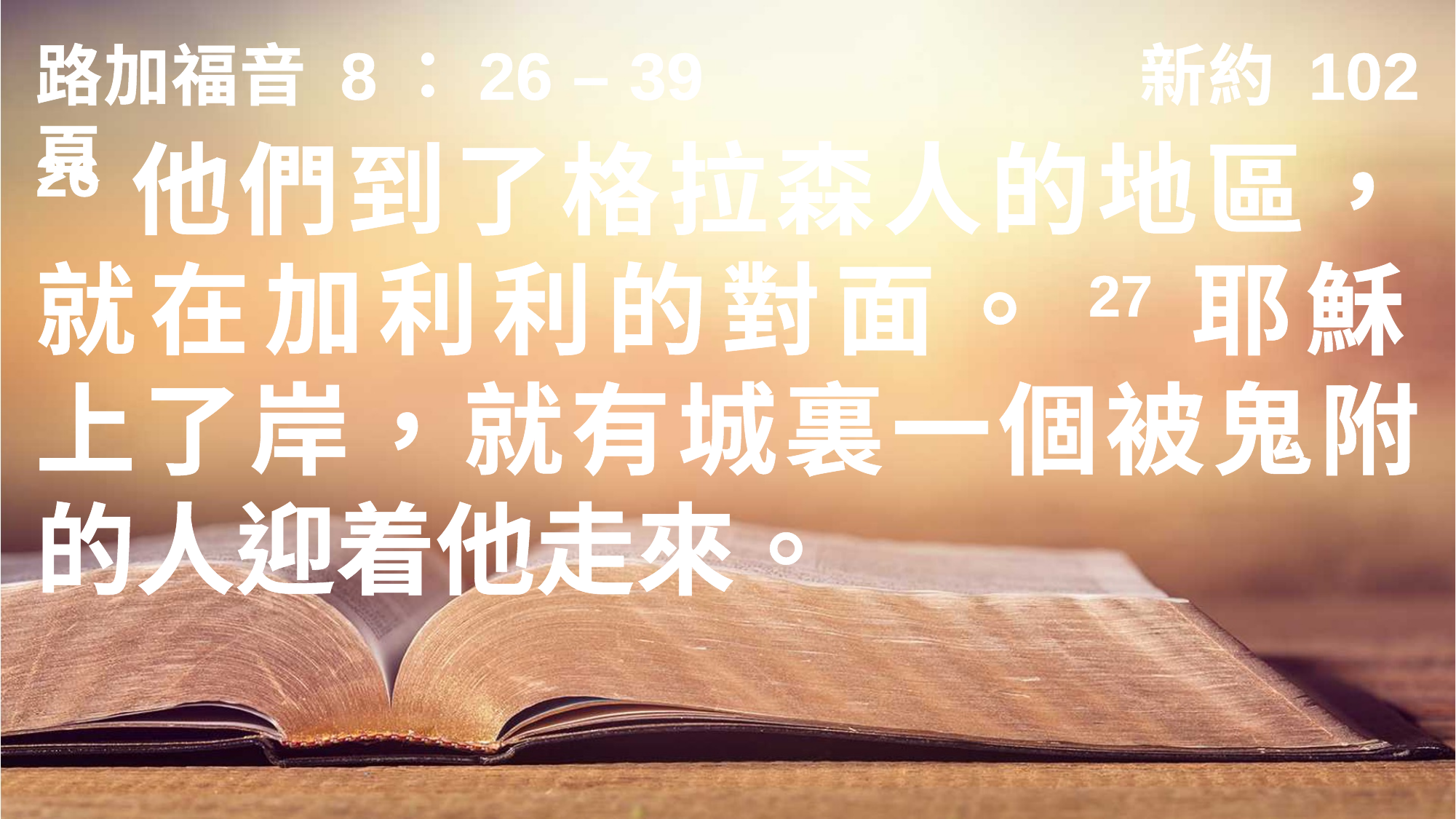

路加福音 8：26 – 39				新約 102 頁
26他們到了格拉森人的地區，
就在加利利的對面。27耶穌
上了岸，就有城裏一個被鬼附的人迎着他走來。